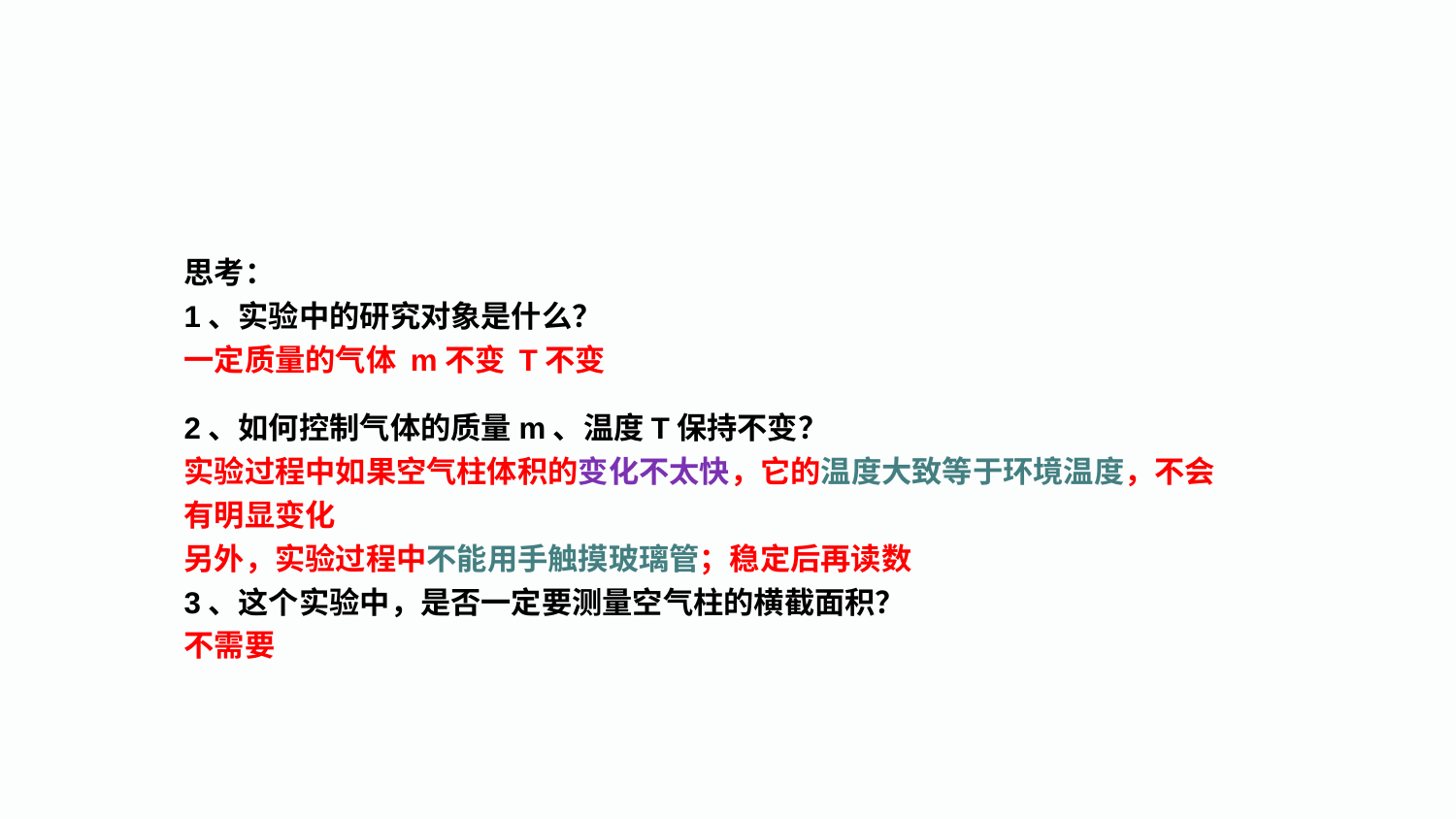

思考：
1、实验中的研究对象是什么？
一定质量的气体 m不变 T不变
2、如何控制气体的质量m、温度T保持不变？
实验过程中如果空气柱体积的变化不太快，它的温度大致等于环境温度，不会有明显变化
另外，实验过程中不能用手触摸玻璃管；稳定后再读数
3、这个实验中，是否一定要测量空气柱的横截面积？
不需要